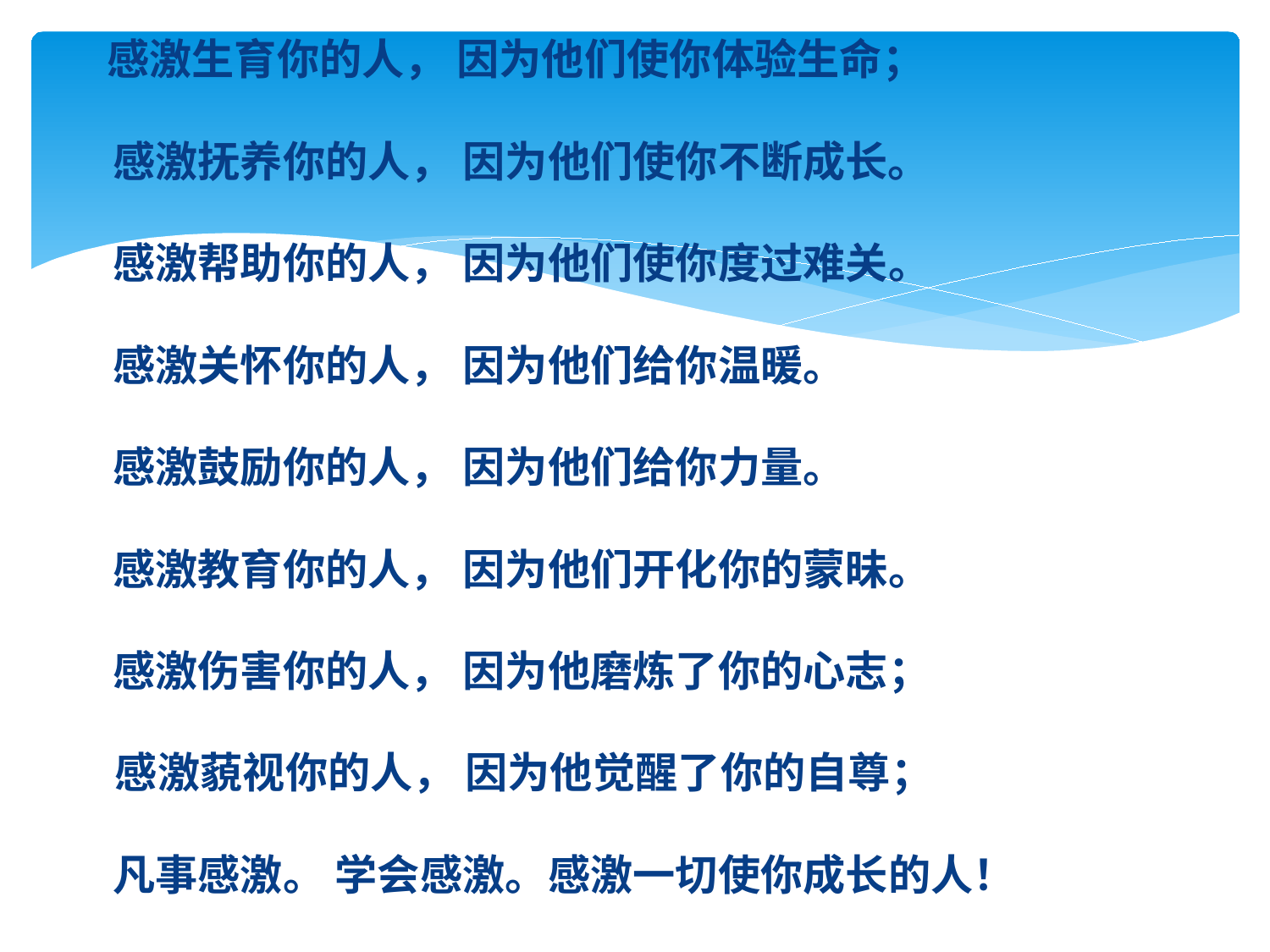

#
              感激生育你的人， 因为他们使你体验生命；
　　感激抚养你的人， 因为他们使你不断成长。
　　感激帮助你的人， 因为他们使你度过难关。
　　感激关怀你的人， 因为他们给你温暖。
　　感激鼓励你的人， 因为他们给你力量。
　　感激教育你的人， 因为他们开化你的蒙昧。
　　感激伤害你的人， 因为他磨炼了你的心志；
         感激藐视你的人， 因为他觉醒了你的自尊；
　　凡事感激。 学会感激。感激一切使你成长的人！